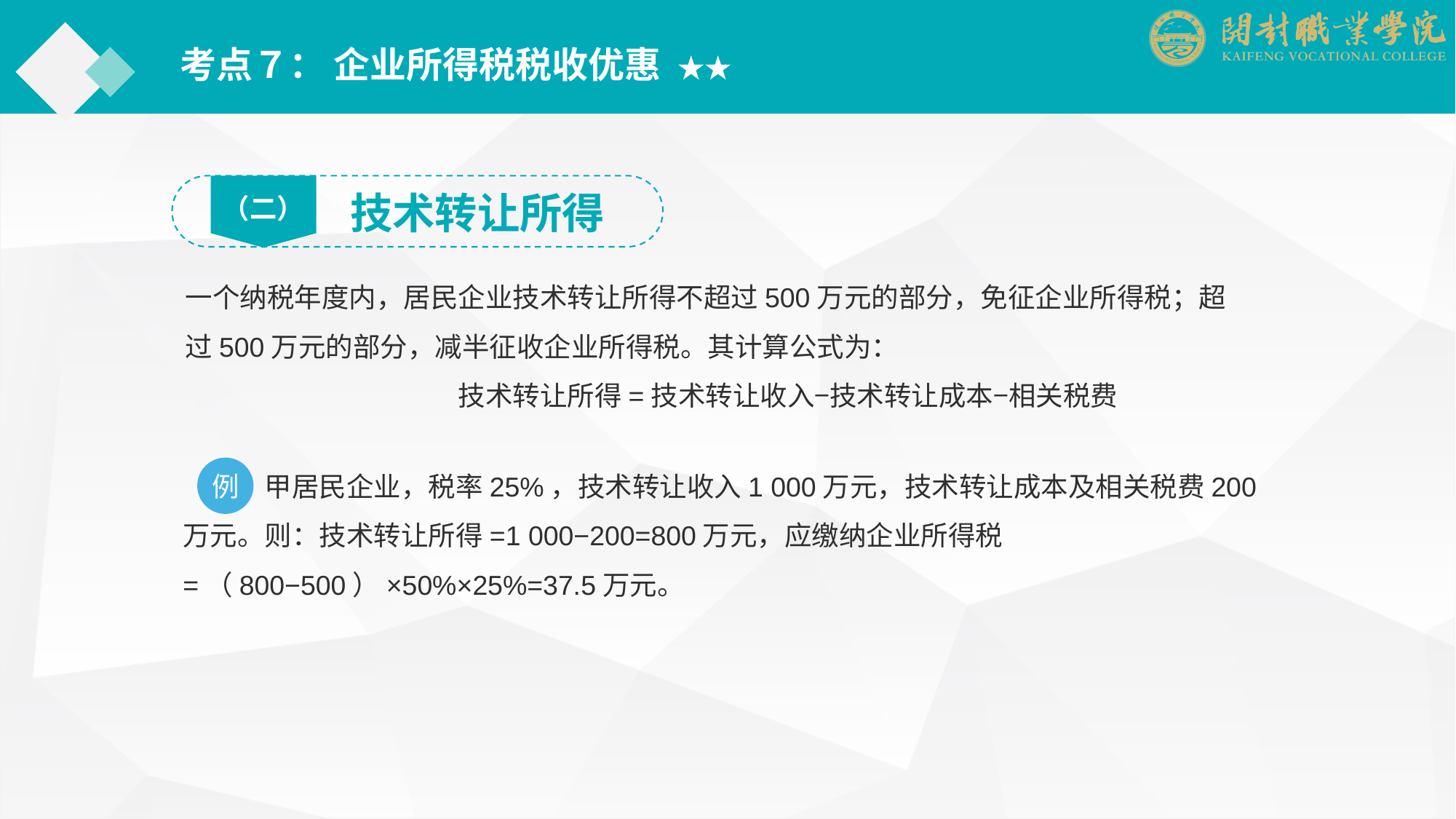

考点７： 企业所得税税收优惠  ★★

（二）
技术转让所得
一个纳税年度内，居民企业技术转让所得不超过500万元的部分，免征企业所得税；超过500万元的部分，减半征收企业所得税。其计算公式为：
　　　　　　　　　　技术转让所得=技术转让收入−技术转让成本−相关税费
　　　甲居民企业，税率25%，技术转让收入1 000万元，技术转让成本及相关税费200万元。则：技术转让所得=1 000−200=800万元，应缴纳企业所得税=（800−500）×50%×25%=37.5万元。

例